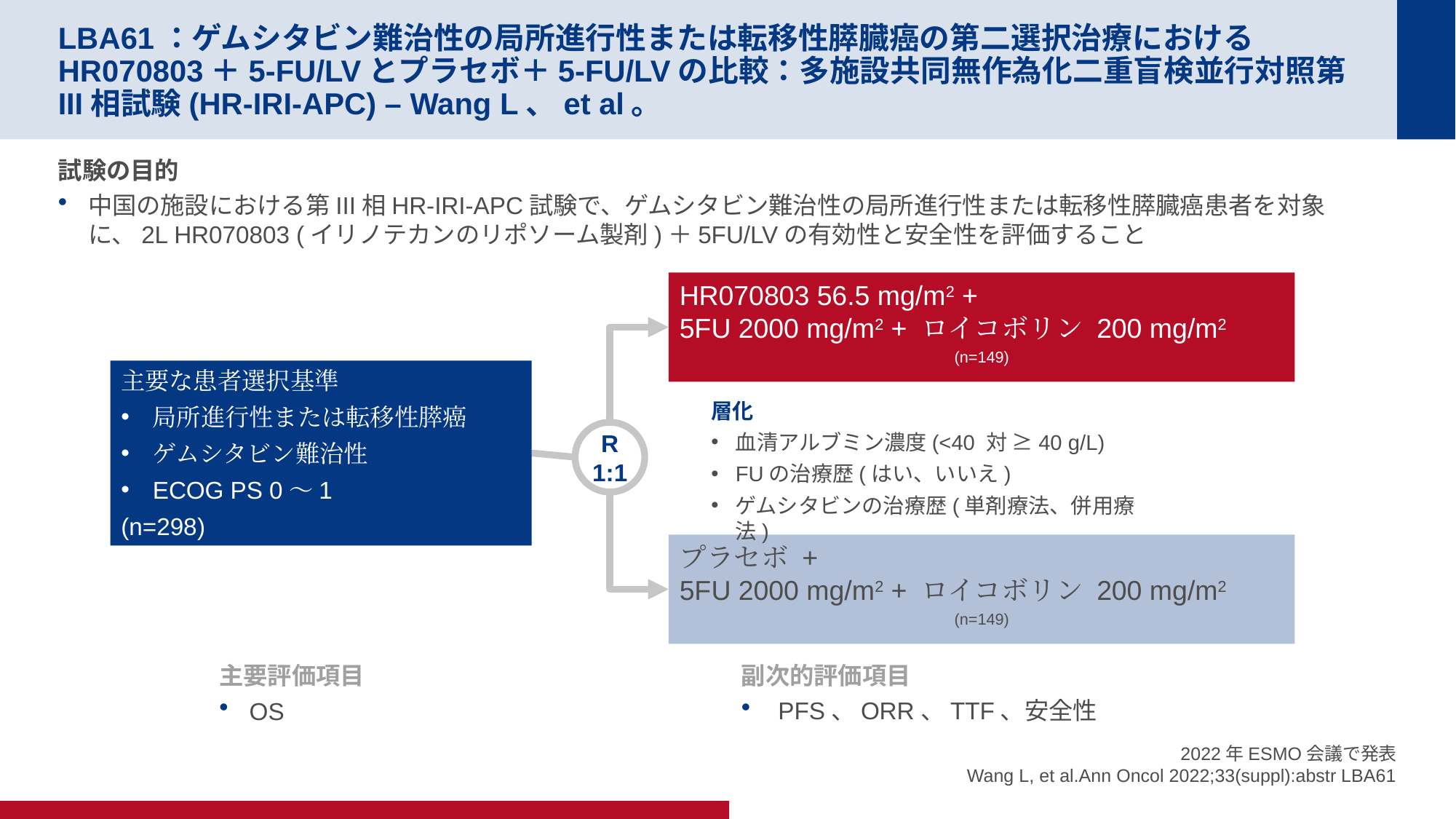

# LBA61：ゲムシタビン難治性の局所進行性または転移性膵臓癌の第二選択治療におけるHR070803＋5-FU/LVとプラセボ＋5-FU/LVの比較：多施設共同無作為化二重盲検並行対照第III相試験(HR-IRI-APC) – Wang L、et al。
試験の目的
中国の施設における第III相HR-IRI-APC試験で、ゲムシタビン難治性の局所進行性または転移性膵臓癌患者を対象に、2L HR070803 (イリノテカンのリポソーム製剤)＋5FU/LVの有効性と安全性を評価すること
HR070803 56.5 mg/m2 +
5FU 2000 mg/m2 + ロイコボリン 200 mg/m2
(n=149)
主要な患者選択基準
局所進行性または転移性膵癌
ゲムシタビン難治性
ECOG PS 0～1
(n=298)
層化
血清アルブミン濃度(<40 対 ≥40 g/L)
FUの治療歴(はい、いいえ)
ゲムシタビンの治療歴(単剤療法、併用療法)
R
1:1
プラセボ +
5FU 2000 mg/m2 + ロイコボリン 200 mg/m2
(n=149)
主要評価項目
OS
副次的評価項目
 PFS、ORR、TTF、安全性
2022年ESMO会議で発表
Wang L, et al.Ann Oncol 2022;33(suppl):abstr LBA61